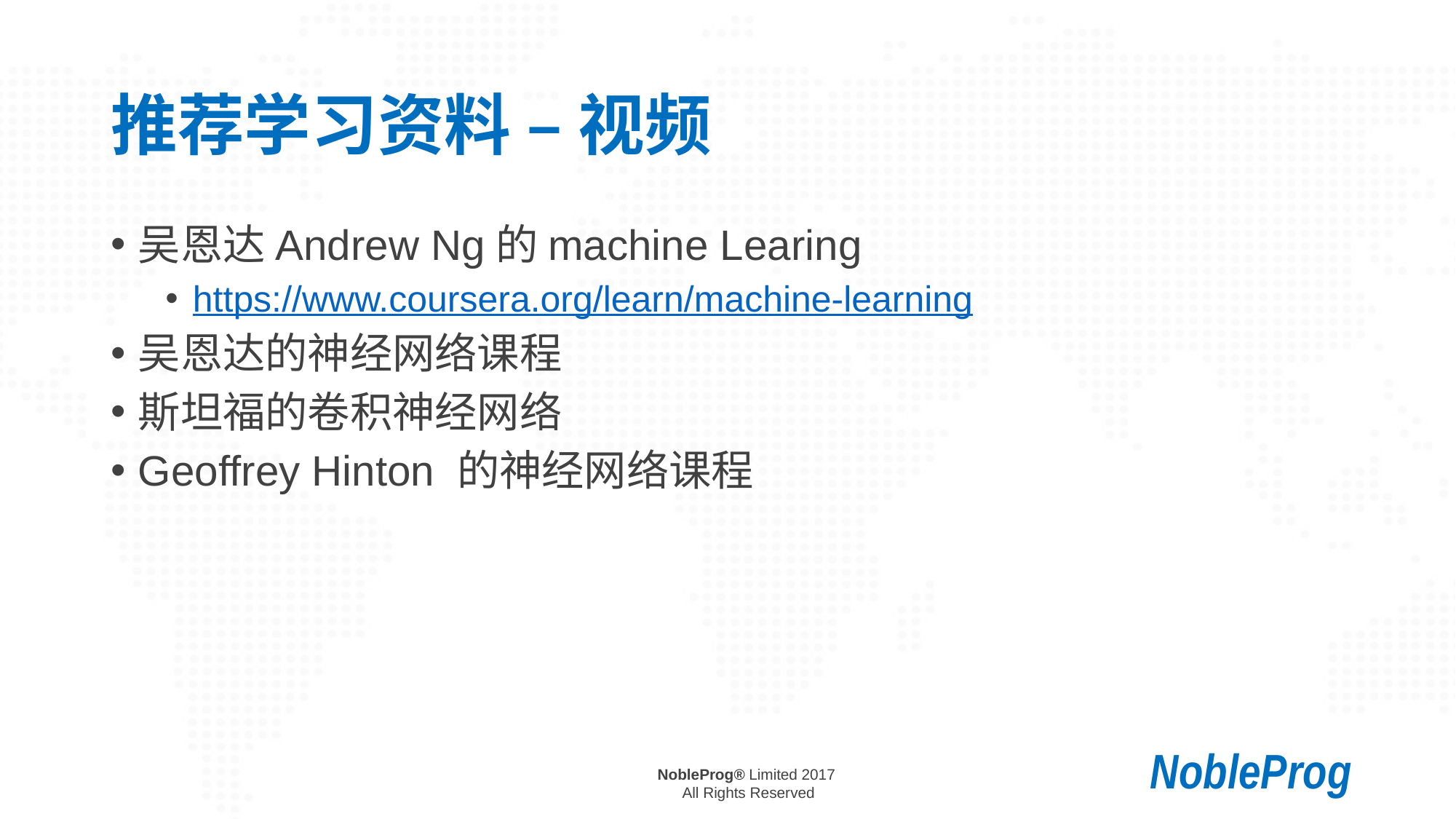

# 推荐学习资料 – 视频
吴恩达Andrew Ng的machine Learing
https://www.coursera.org/learn/machine-learning
吴恩达的神经网络课程
斯坦福的卷积神经网络
Geoffrey Hinton 的神经网络课程